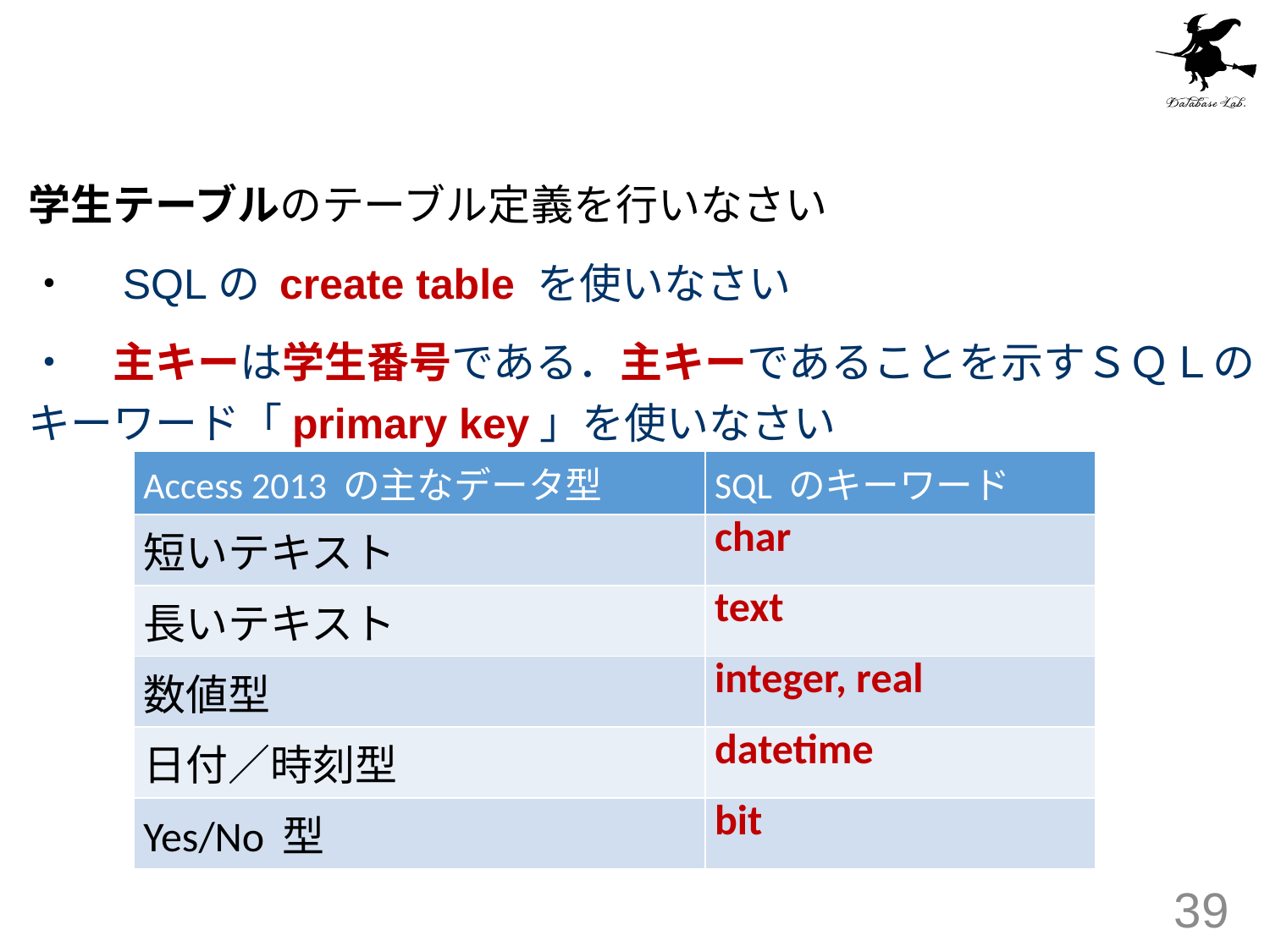

#
学生テーブルのテーブル定義を行いなさい
・　SQLの create table を使いなさい
・　主キーは学生番号である．主キーであることを示すＳＱＬのキーワード「primary key」を使いなさい

| Access 2013 の主なデータ型 | SQL のキーワード |
| --- | --- |
| 短いテキスト | char |
| 長いテキスト | text |
| 数値型 | integer, real |
| 日付／時刻型 | datetime |
| Yes/No 型 | bit |
39